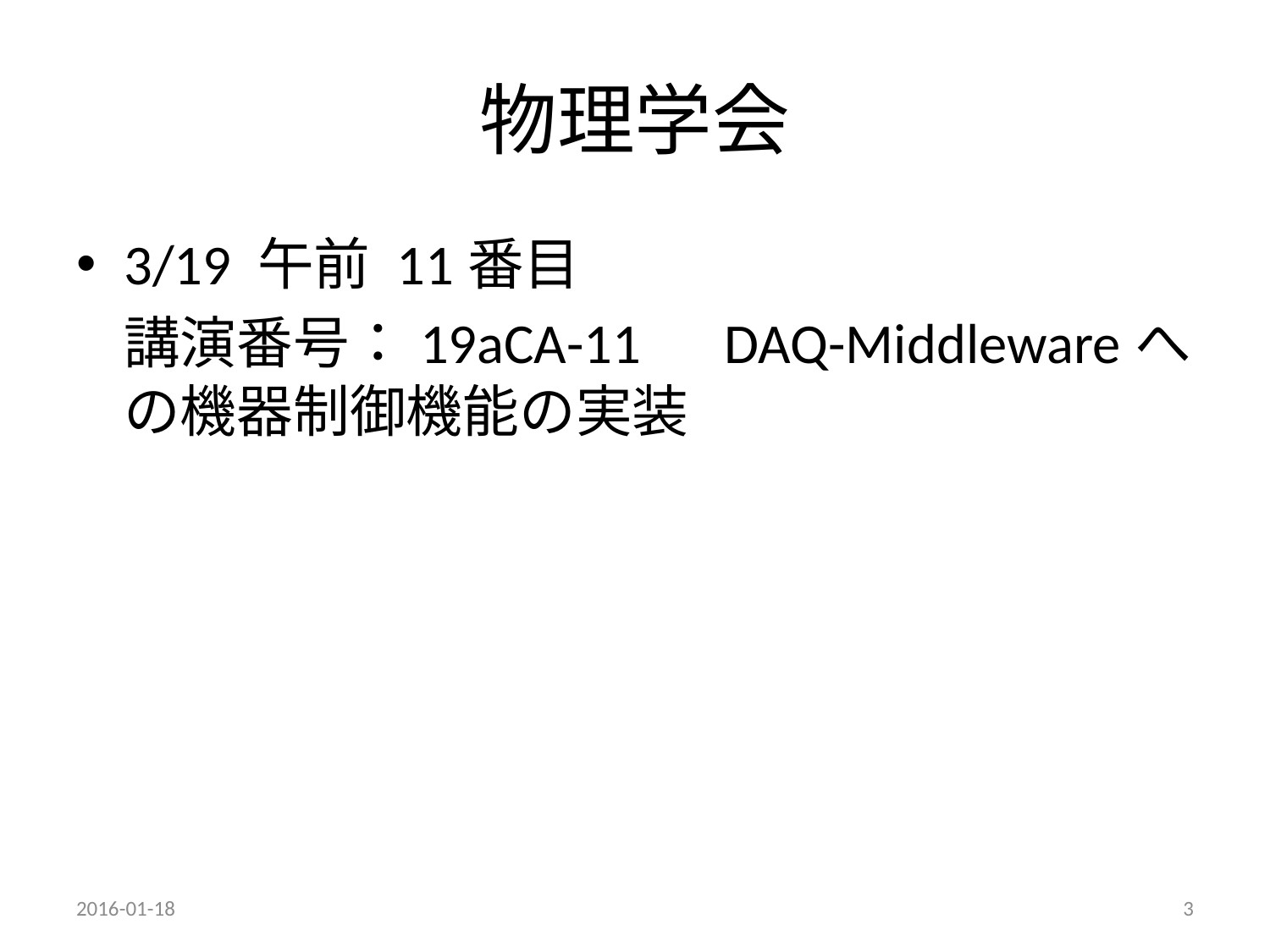

# 物理学会
3/19 午前 11番目
	講演番号：19aCA-11　DAQ-Middlewareへの機器制御機能の実装
2016-01-18
3